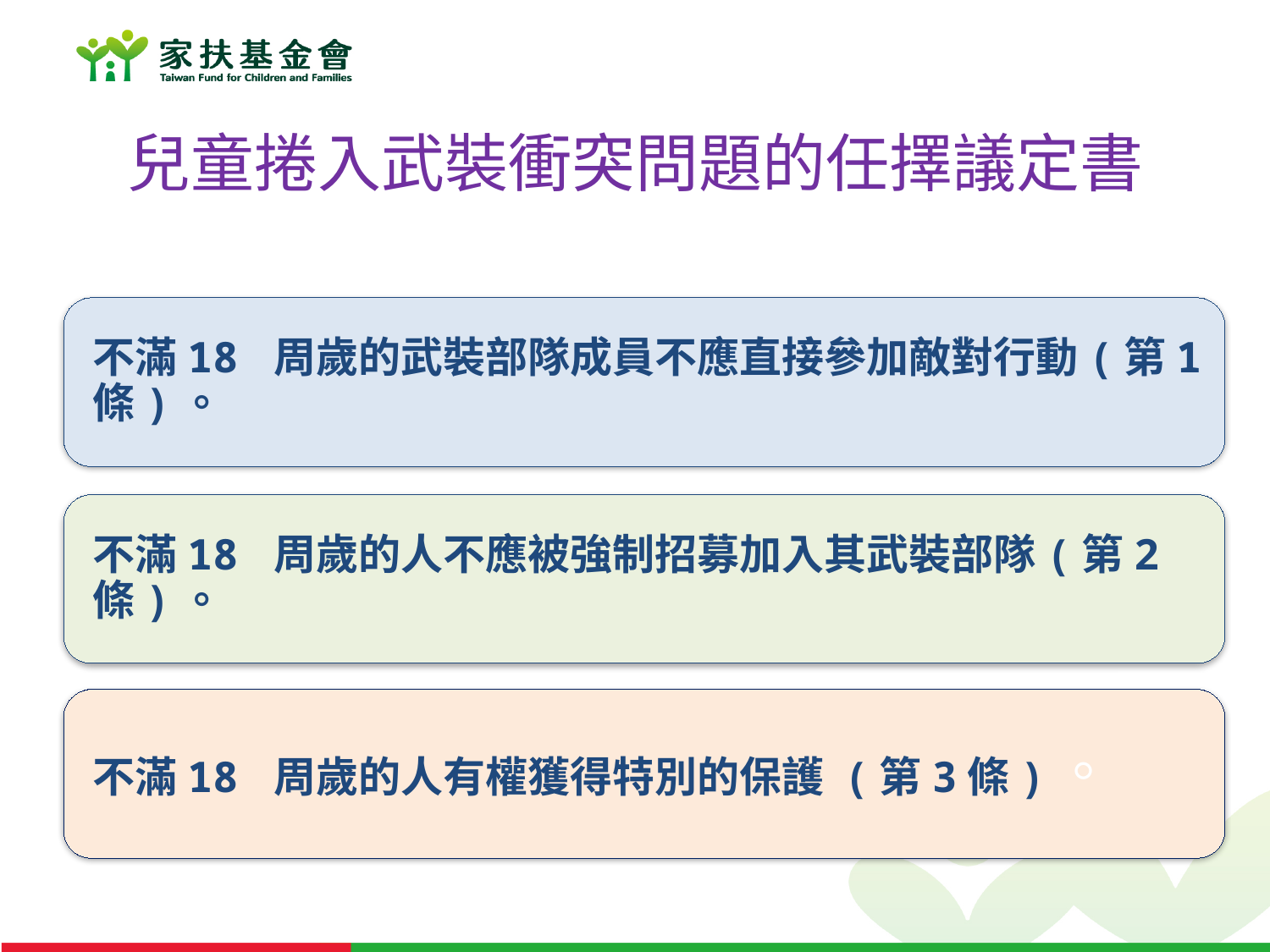

# 兒童捲入武裝衝突問題的任擇議定書
不滿18 周歲的武裝部隊成員不應直接參加敵對行動(第1條)。
不滿18 周歲的人不應被強制招募加入其武裝部隊(第2條)。
不滿18 周歲的人有權獲得特別的保護 (第3條)。